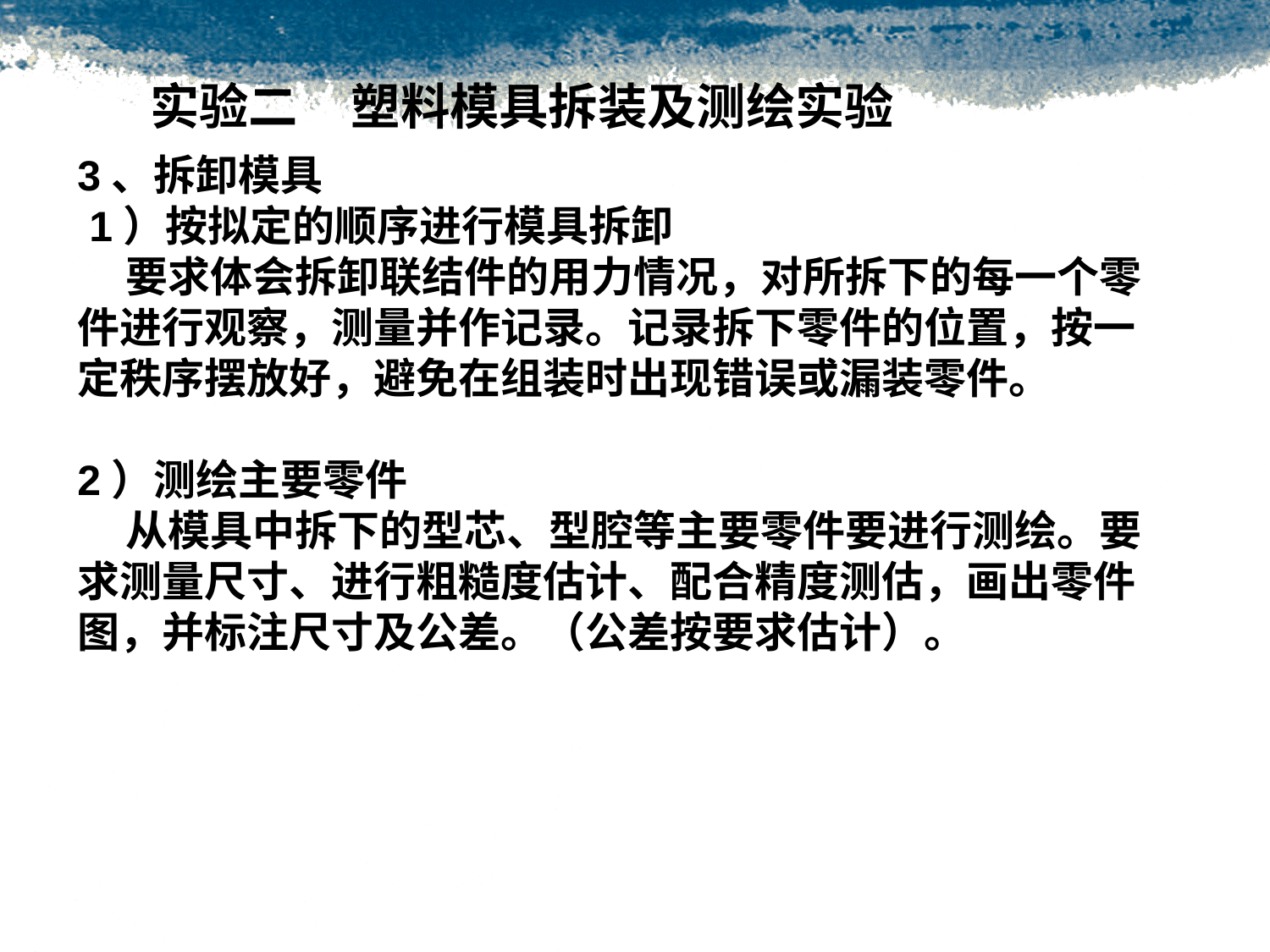

#
实验二	塑料模具拆装及测绘实验
3、拆卸模具
 1）按拟定的顺序进行模具拆卸
    要求体会拆卸联结件的用力情况，对所拆下的每一个零件进行观察，测量并作记录。记录拆下零件的位置，按一定秩序摆放好，避免在组装时出现错误或漏装零件。

2）测绘主要零件
    从模具中拆下的型芯、型腔等主要零件要进行测绘。要求测量尺寸、进行粗糙度估计、配合精度测估，画出零件图，并标注尺寸及公差。（公差按要求估计）。